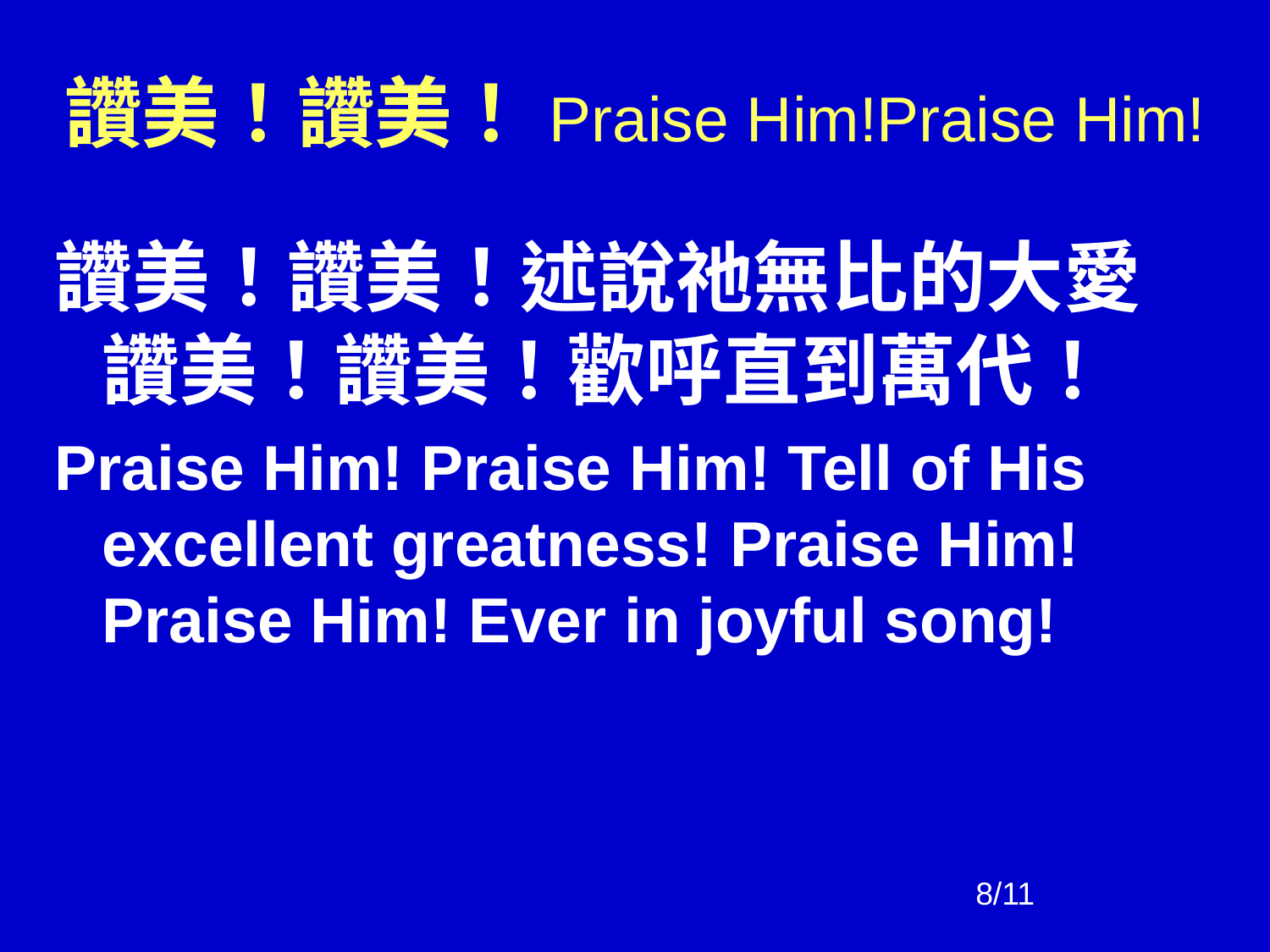

# 讚美！讚美！Praise Him!Praise Him!
讚美！讚美！述說祂無比的大愛
讚美！讚美！歡呼直到萬代！
Praise Him! Praise Him! Tell of His excellent greatness! Praise Him! Praise Him! Ever in joyful song!
8/11